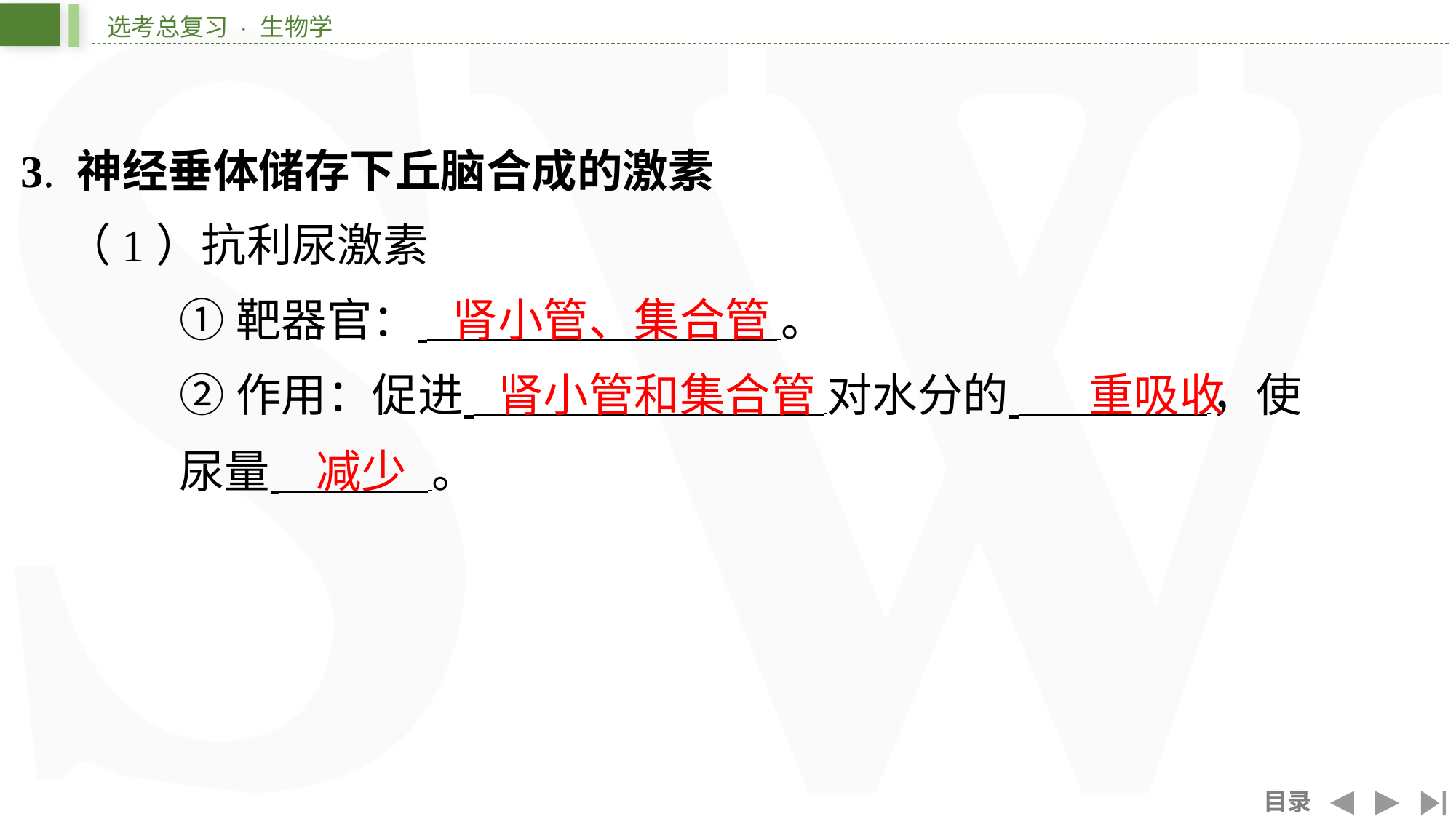

3. 神经垂体储存下丘脑合成的激素
（1）抗利尿激素
肾小管、集合管
①靶器官：                                                      。
肾小管和集合管
重吸收
②作用：促进                                                      对水分的                              ⁠，使
尿量                        ⁠。
减少